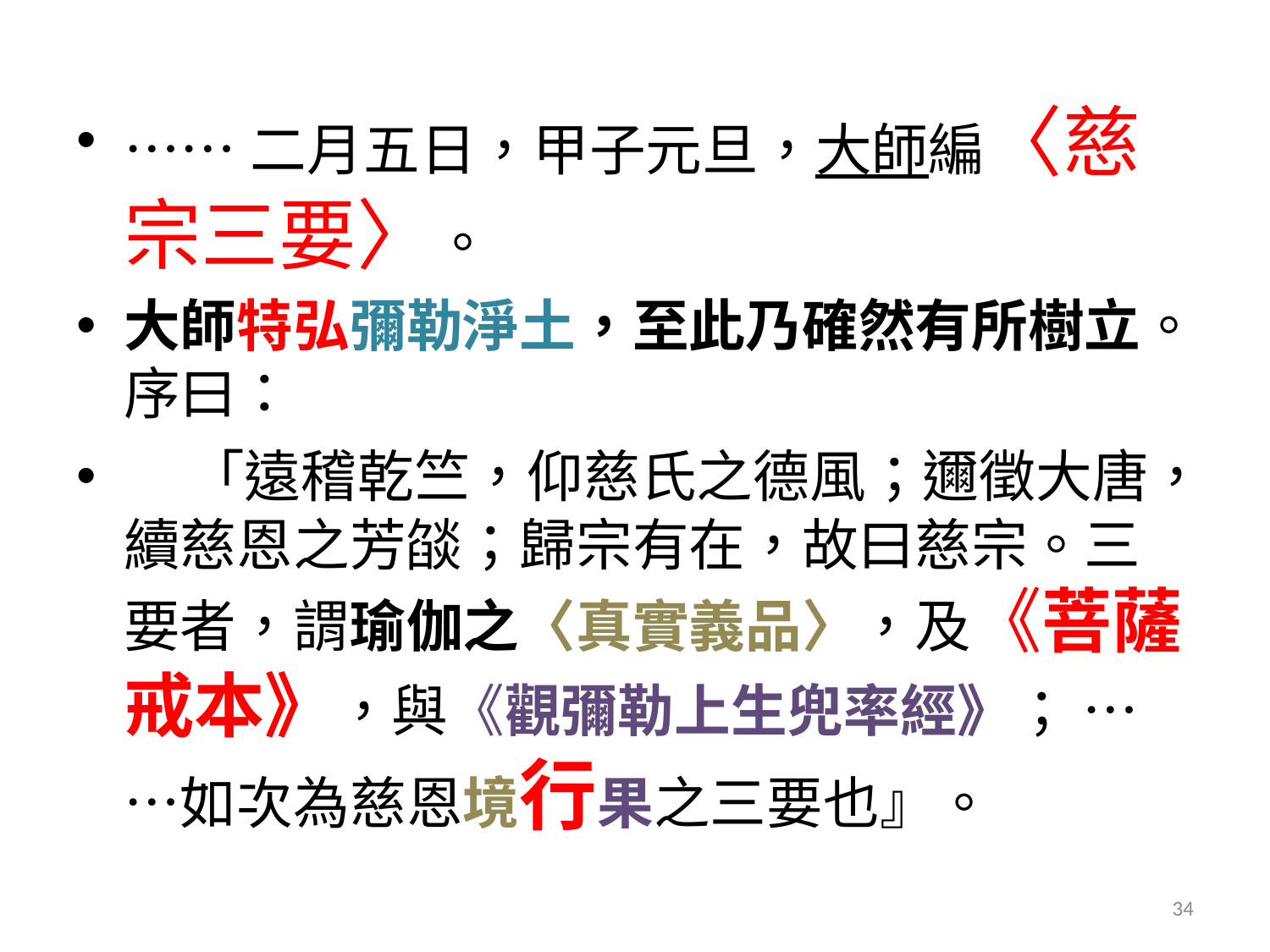

……二月五日，甲子元旦，大師編〈慈宗三要〉。
大師特弘彌勒淨土，至此乃確然有所樹立。序曰：
    「遠稽乾竺，仰慈氏之德風；邇徵大唐，續慈恩之芳燄；歸宗有在，故曰慈宗。三要者，謂瑜伽之〈真實義品〉，及《菩薩戒本》，與《觀彌勒上生兜率經》； ……如次為慈恩境行果之三要也』。
34